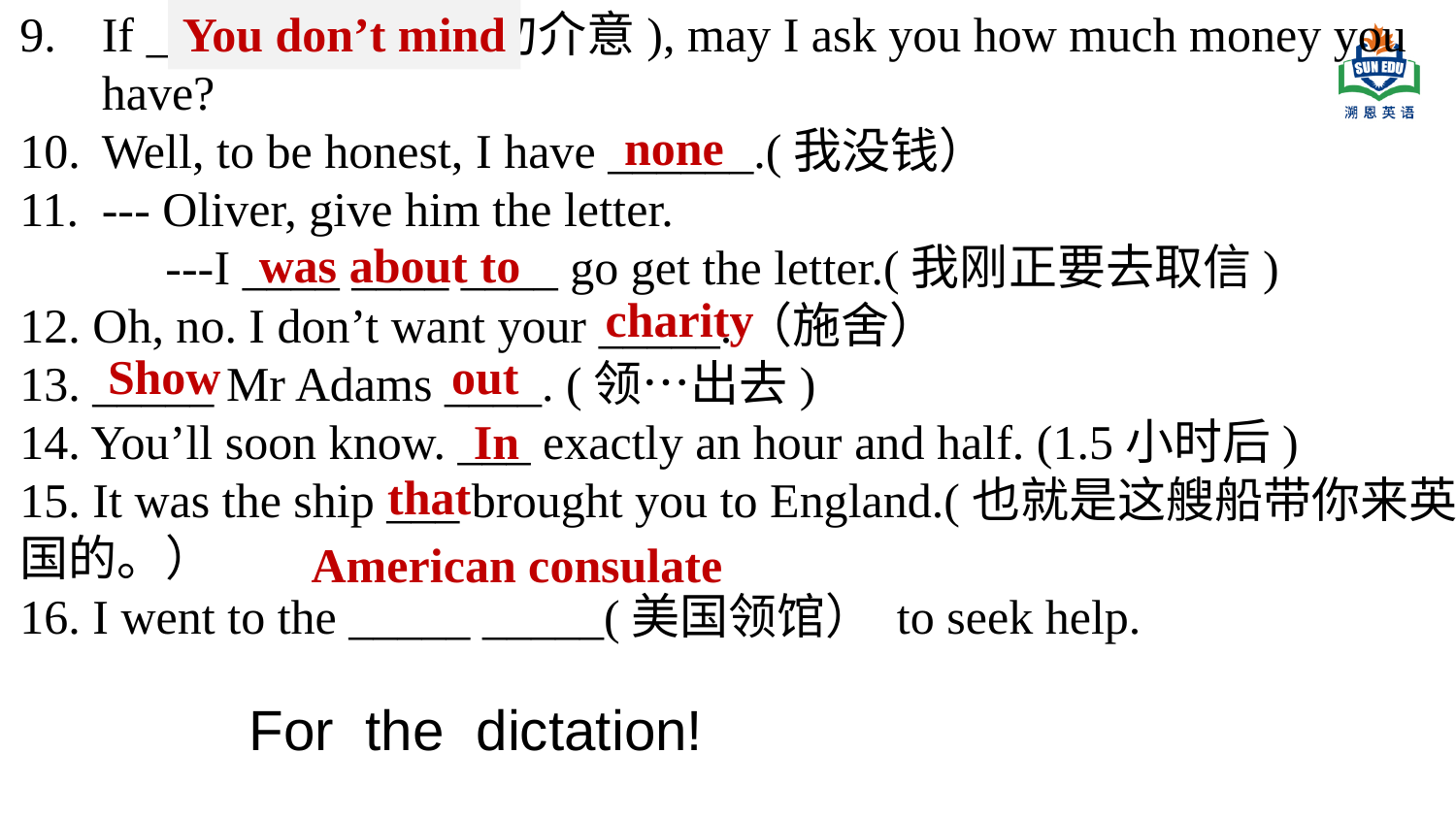

If ___ ___ ____(请勿介意), may I ask you how much money you have?
Well, to be honest, I have ______.(我没钱）
--- Oliver, give him the letter.
	---I ____ ____ ____ go get the letter.(我刚正要去取信)
12. Oh, no. I don’t want your _____.（施舍）
13. _____ Mr Adams ____. (领…出去)
14. You’ll soon know. ___ exactly an hour and half. (1.5小时后)
15. It was the ship ___ brought you to England.(也就是这艘船带你来英国的。）
16. I went to the _____ _____(美国领馆） to seek help.
You don’t mind
none
was about to
charity
Show                   out
In
that
American consulate
For  the  dictation!